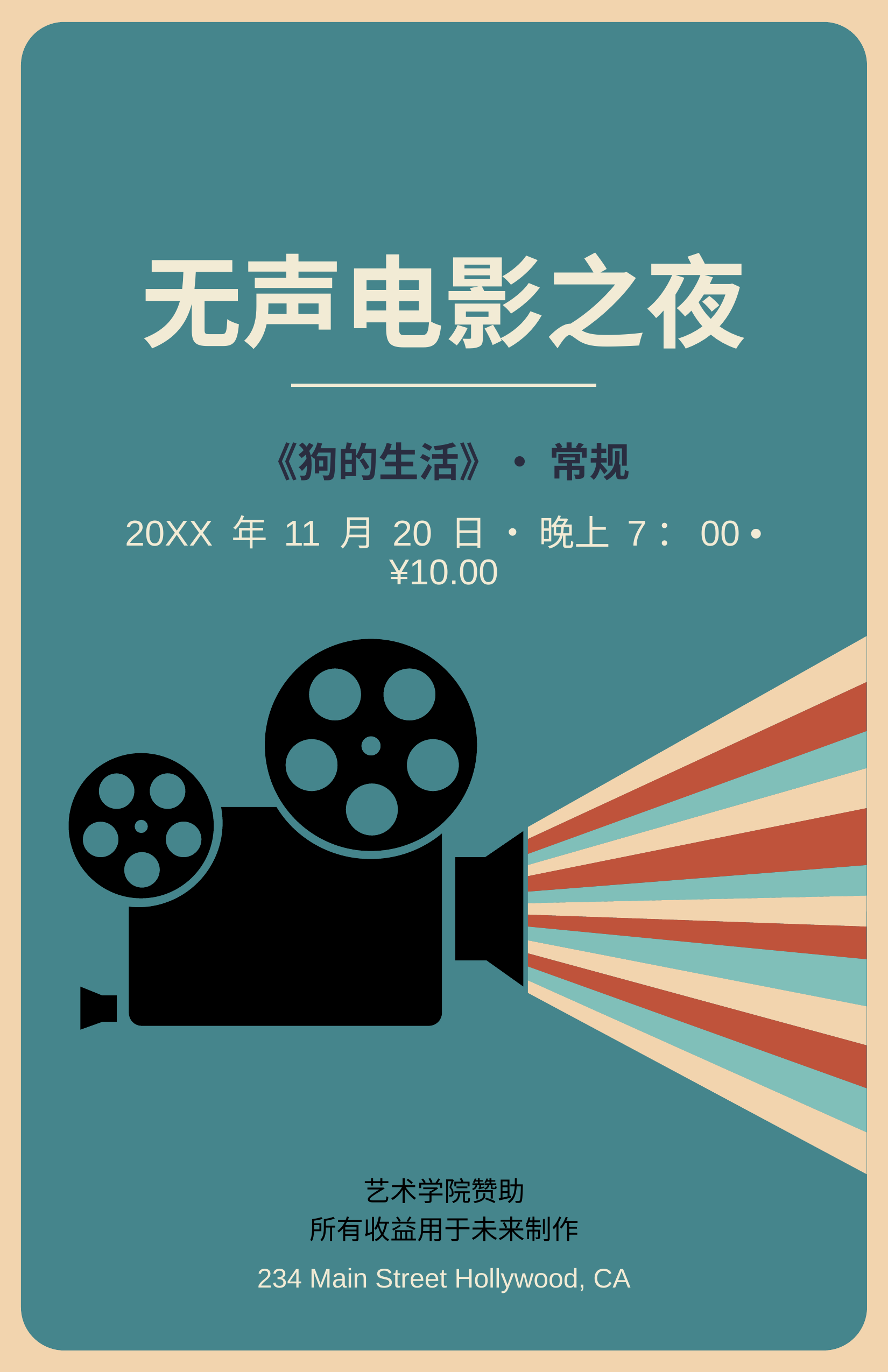

# 无声电影之夜
《狗的生活》• 常规
20XX 年 11 月 20 日 • 晚上 7：00 • ¥10.00
艺术学院赞助
所有收益用于未来制作
234 Main Street Hollywood, CA